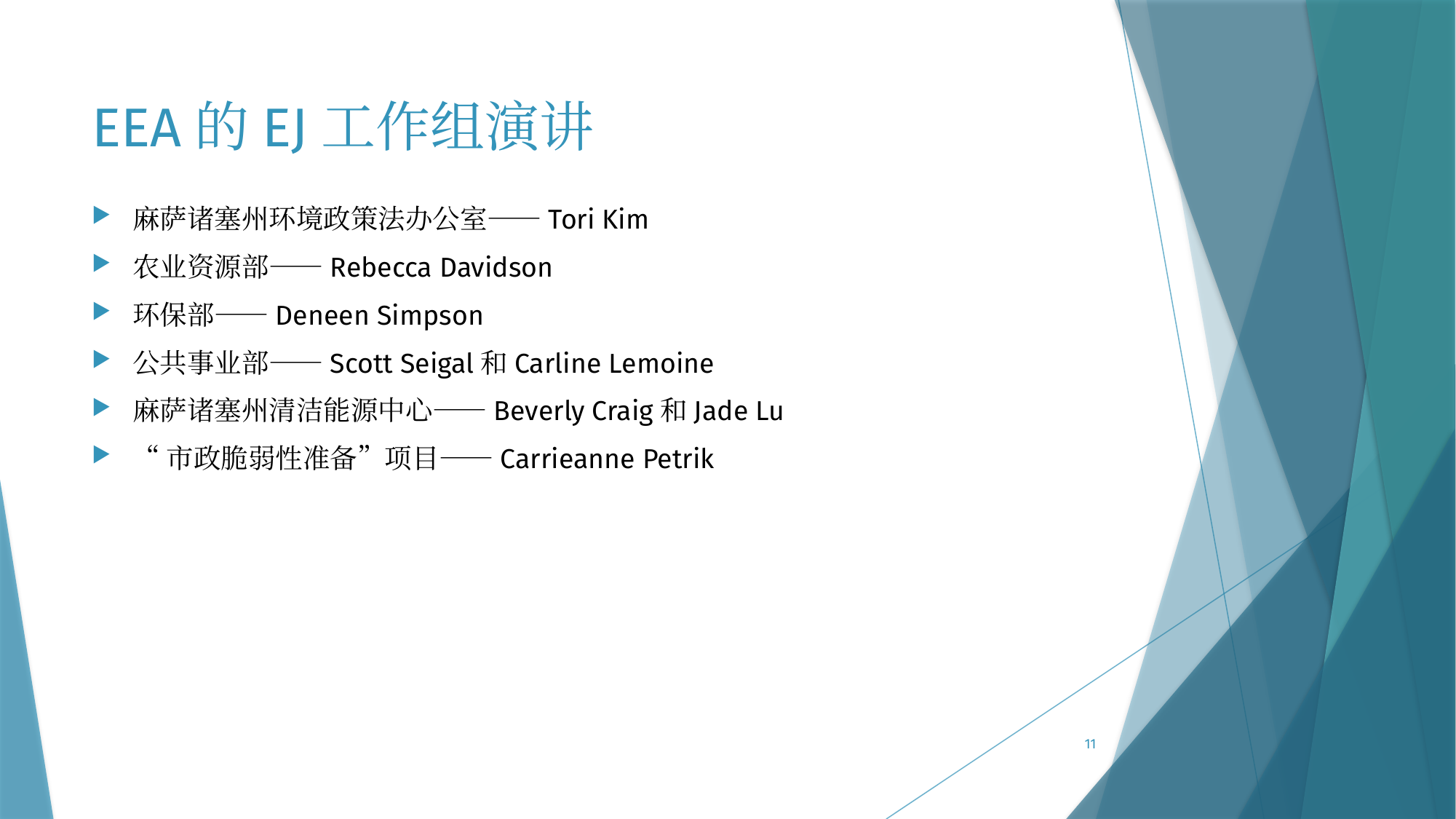

# EEA的EJ工作组演讲
麻萨诸塞州环境政策法办公室——Tori Kim
农业资源部——Rebecca Davidson
环保部——Deneen Simpson
公共事业部——Scott Seigal和Carline Lemoine
麻萨诸塞州清洁能源中心——Beverly Craig和Jade Lu
“市政脆弱性准备”项目——Carrieanne Petrik

11